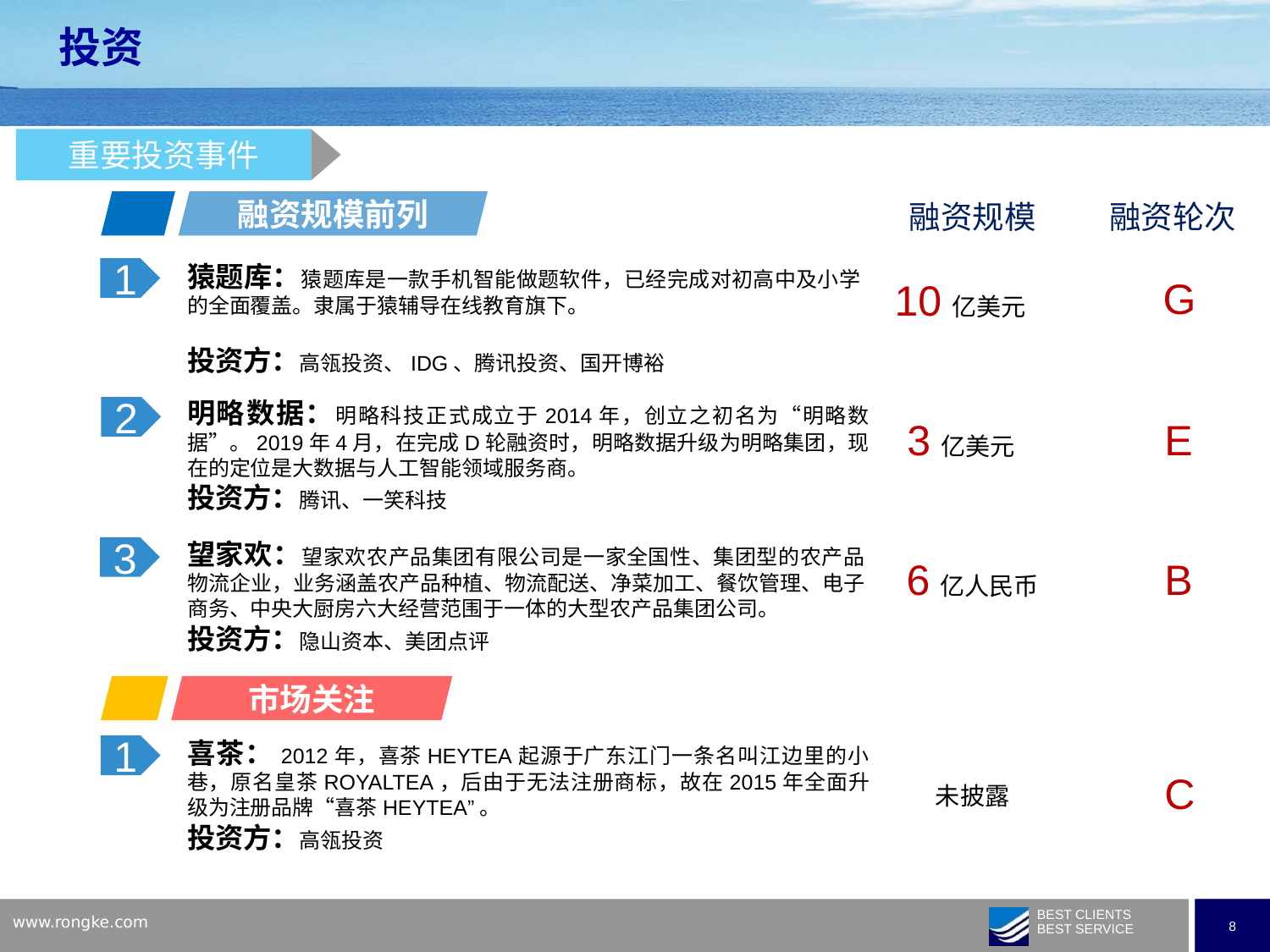

投资
重要投资事件

融资规模前列
融资规模
融资轮次
猿题库：猿题库是一款手机智能做题软件，已经完成对初高中及小学的全面覆盖。隶属于猿辅导在线教育旗下。

投资方：高瓴投资、IDG、腾讯投资、国开博裕
1
G
10亿美元
明略数据：明略科技正式成立于2014年，创立之初名为“明略数据”。2019年4月，在完成D轮融资时，明略数据升级为明略集团，现在的定位是大数据与人工智能领域服务商。
投资方：腾讯、一笑科技
2
3亿美元
E
望家欢：望家欢农产品集团有限公司是一家全国性、集团型的农产品物流企业，业务涵盖农产品种植、物流配送、净菜加工、餐饮管理、电子商务、中央大厨房六大经营范围于一体的大型农产品集团公司。
投资方：隐山资本、美团点评
3
B
6亿人民币

市场关注
喜茶：2012年，喜茶HEYTEA起源于广东江门一条名叫江边里的小巷，原名皇茶ROYALTEA，后由于无法注册商标，故在2015年全面升级为注册品牌“喜茶HEYTEA”。
投资方：高瓴投资
1
C
未披露